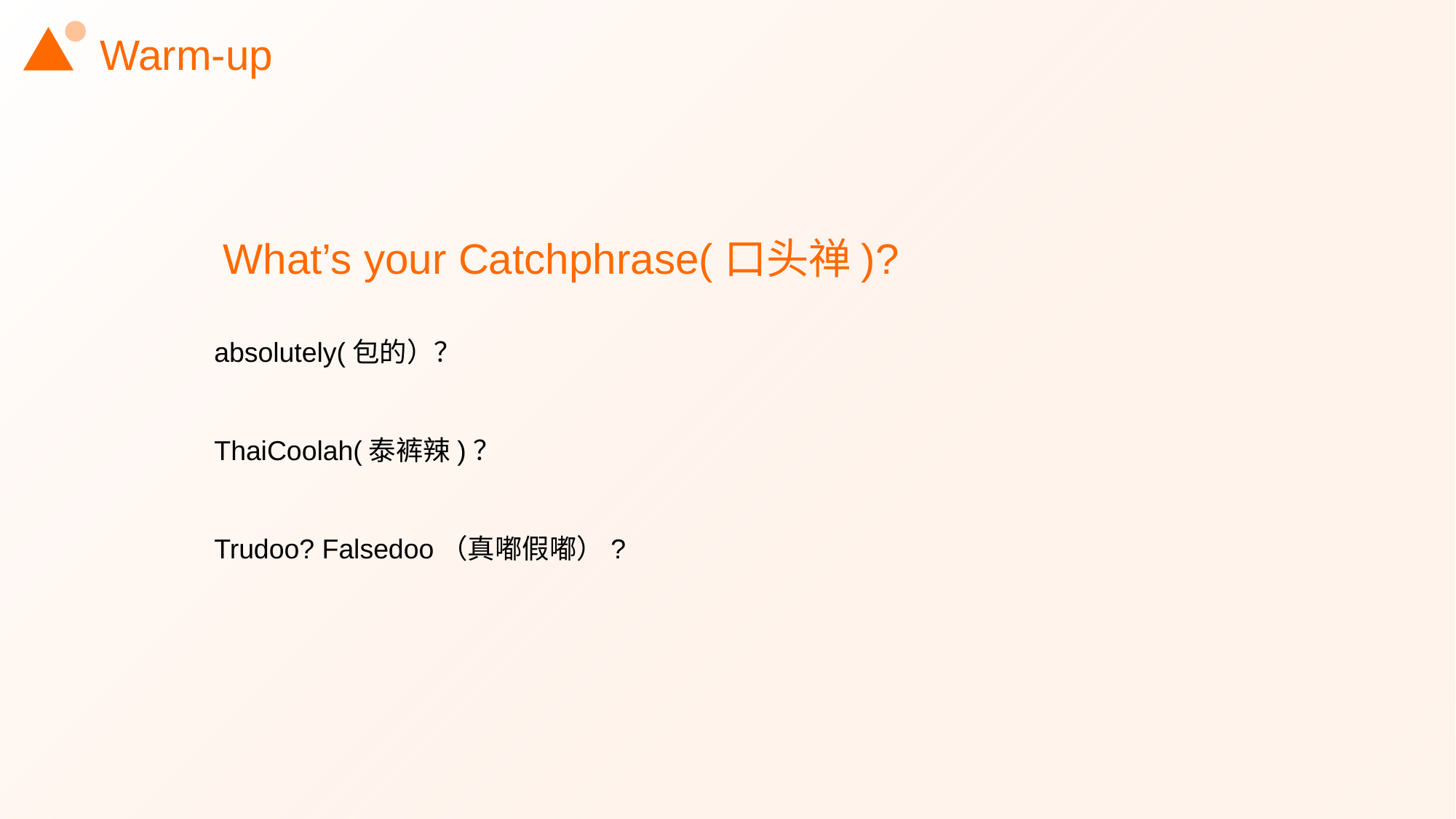

Warm-up

What’s your Catchphrase(口头禅)?

absolutely(包的）？

ThaiCoolah(泰裤辣)？

Trudoo? Falsedoo（真嘟假嘟）?